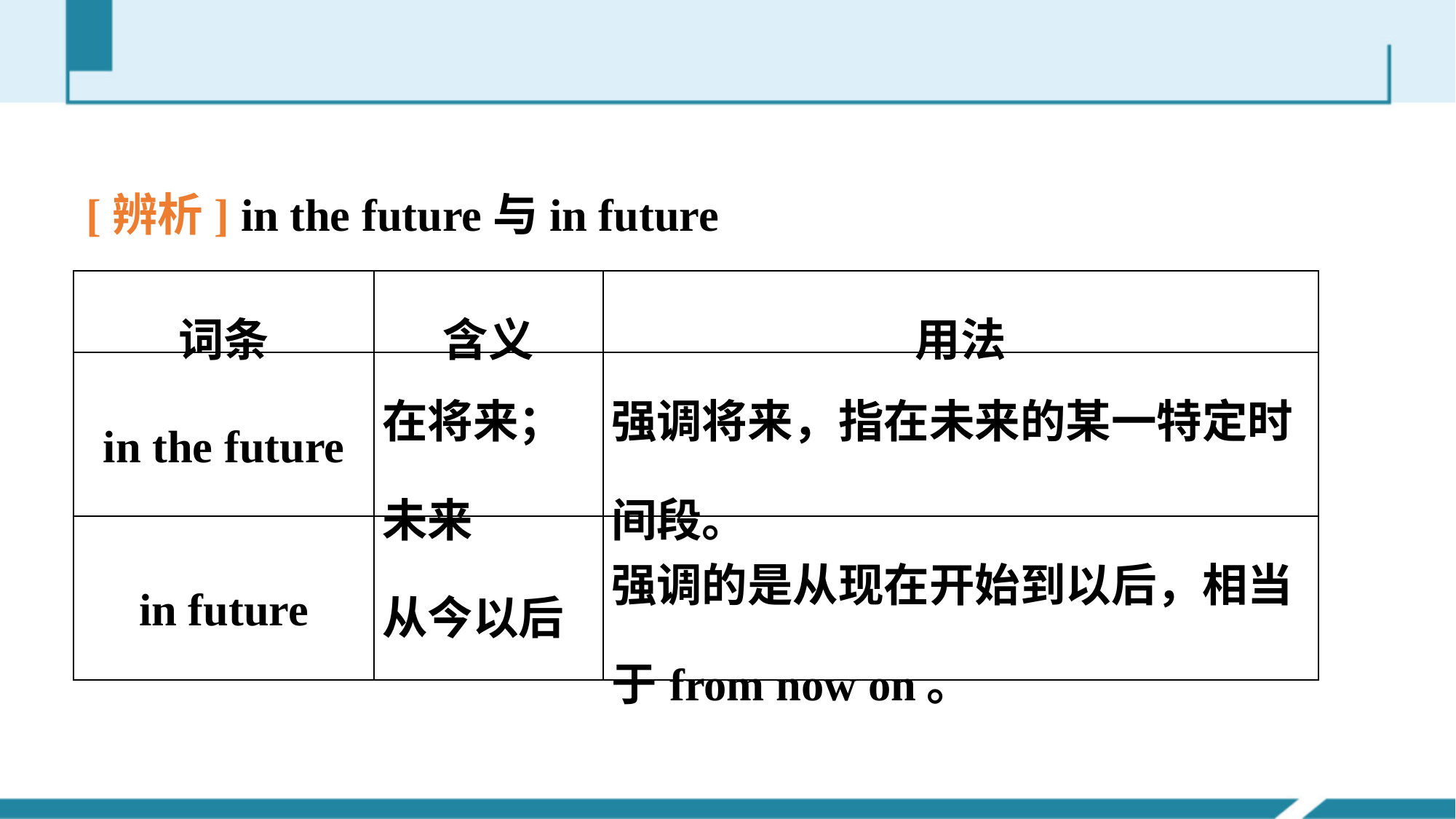

[辨析] in the future与in future
| 词条 | 含义 | 用法 |
| --- | --- | --- |
| in the future | 在将来；未来 | 强调将来，指在未来的某一特定时间段。 |
| in future | 从今以后 | 强调的是从现在开始到以后，相当于from now on。 |